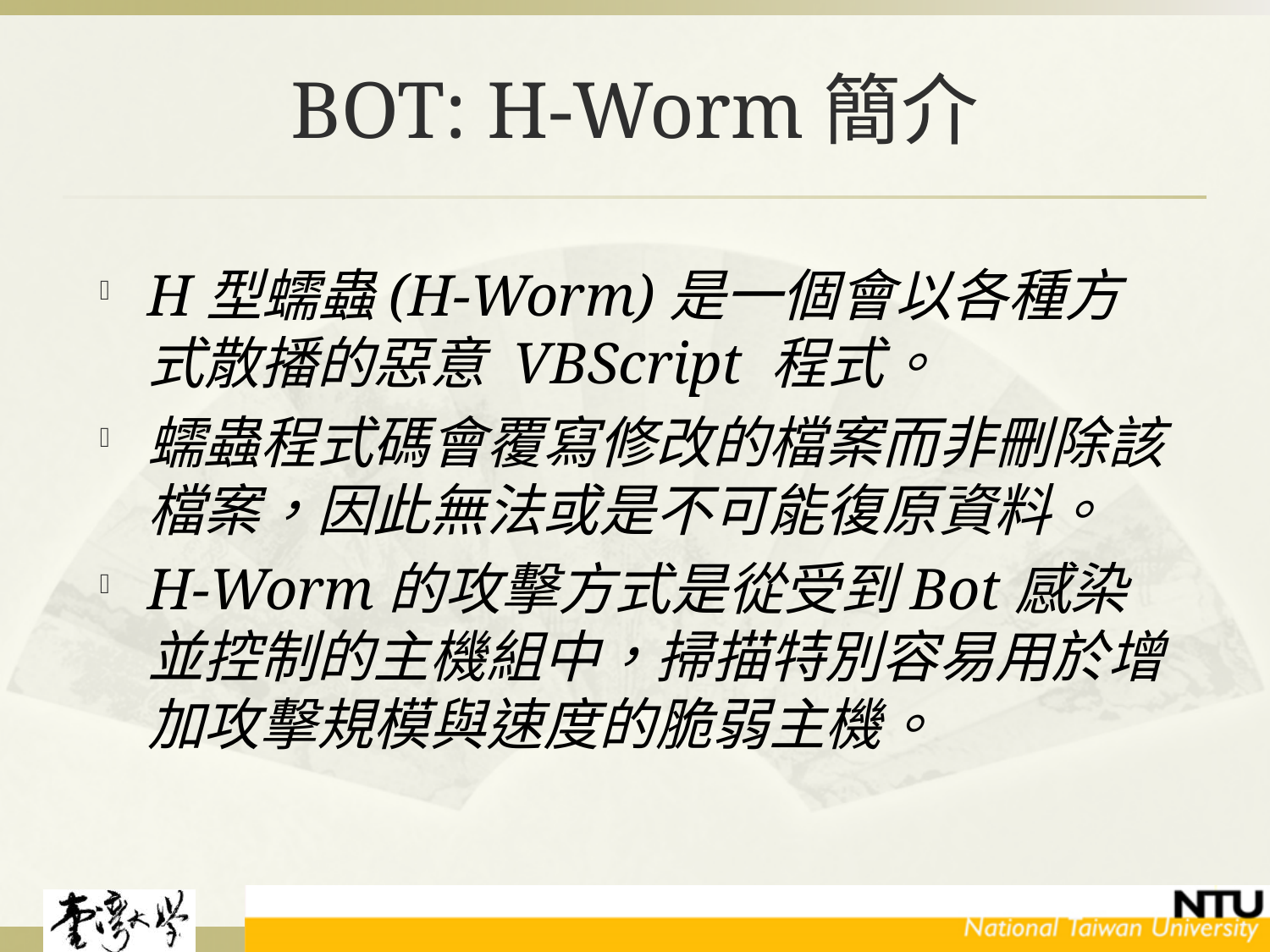

# BOT: H-Worm簡介
H型蠕蟲(H-Worm)是一個會以各種方式散播的惡意 VBScript 程式。
蠕蟲程式碼會覆寫修改的檔案而非刪除該檔案，因此無法或是不可能復原資料。
H-Worm的攻擊方式是從受到Bot感染並控制的主機組中，掃描特別容易用於增加攻擊規模與速度的脆弱主機。